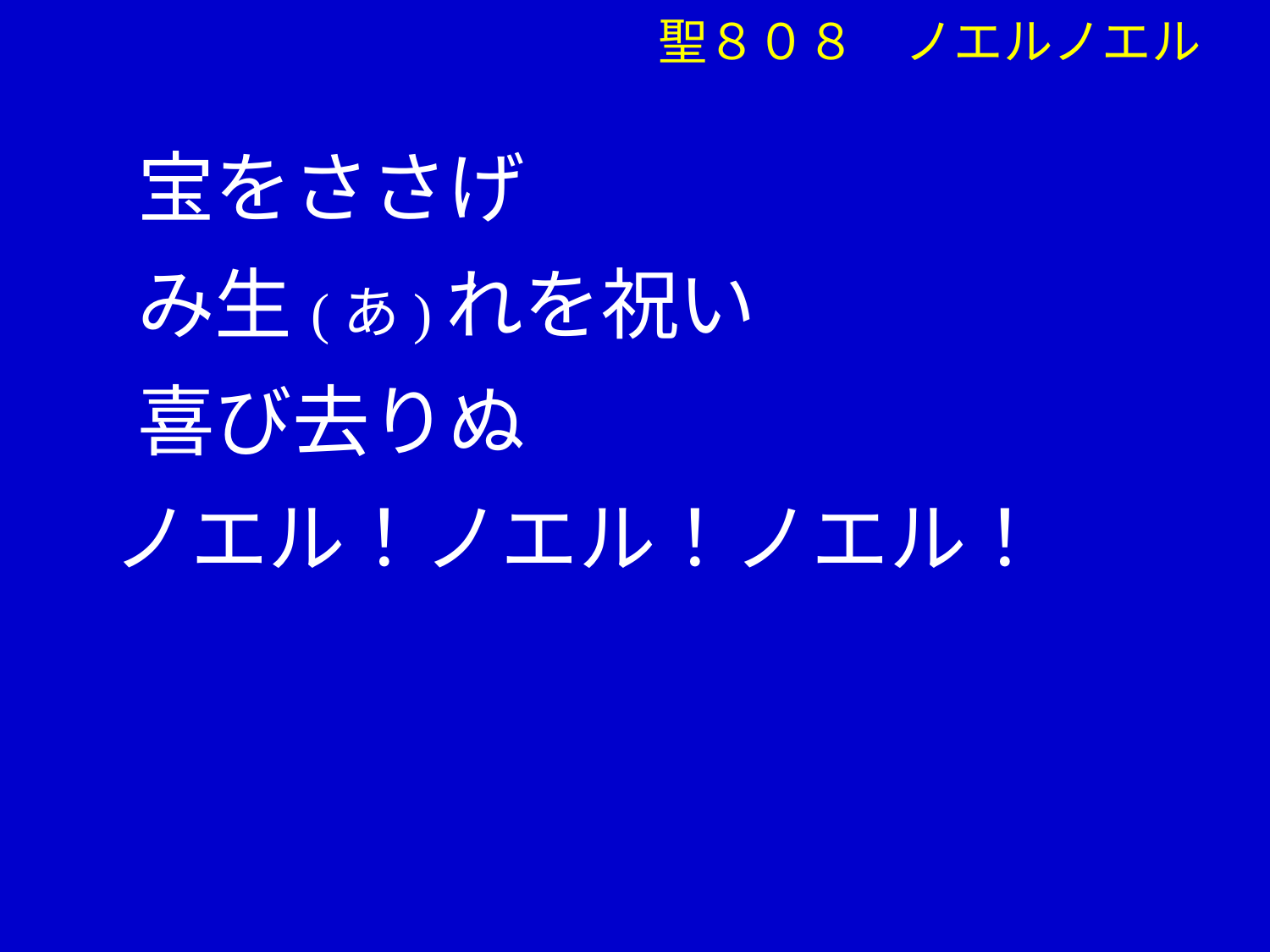

聖８０８　ノエルノエル
　 宝をささげ
　 み生(あ)れを祝い
　 喜び去りぬ
   ノエル！ノエル！ノエル！